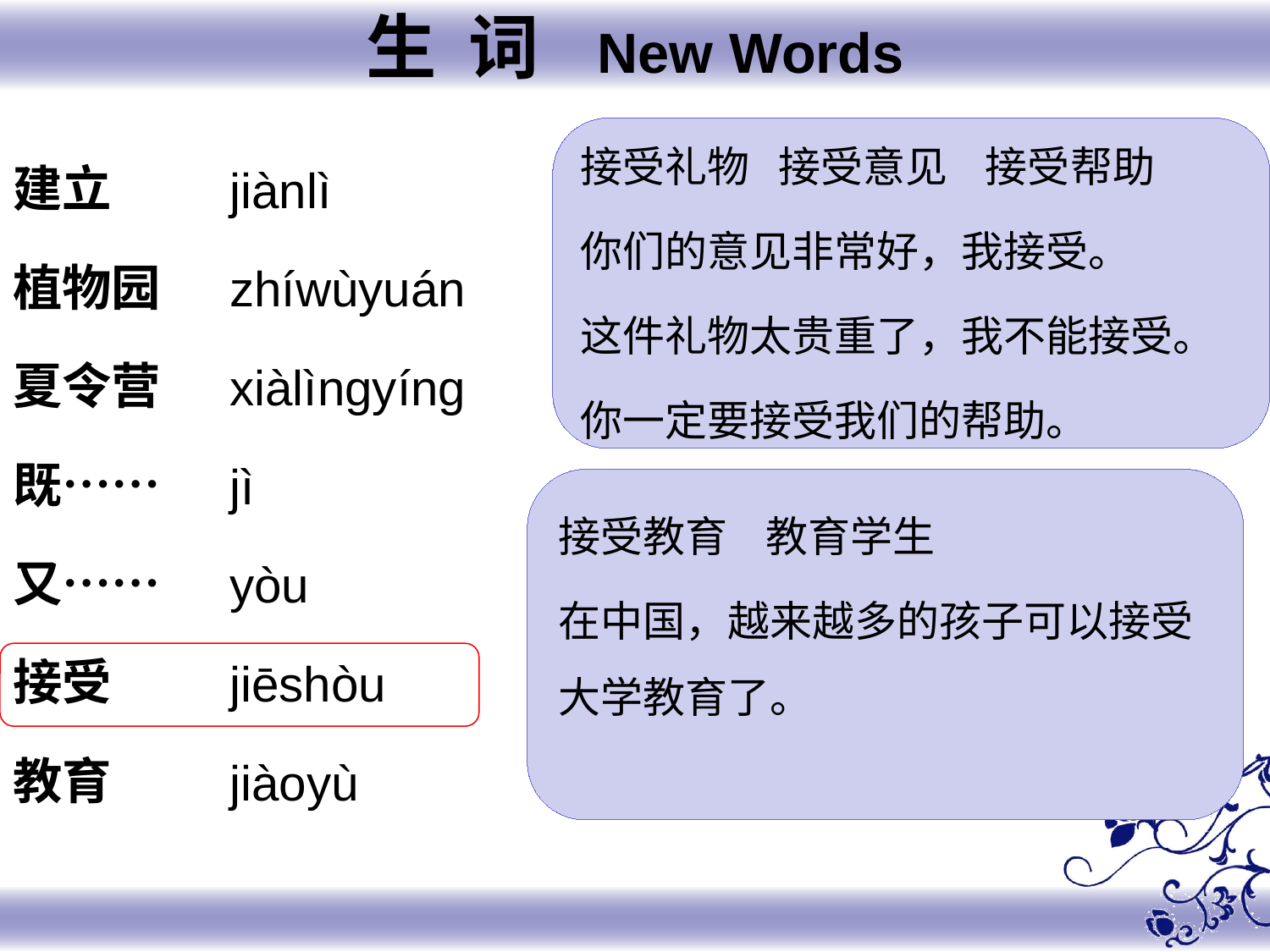

生  词   New Words
接受礼物   接受意见    接受帮助
你们的意见非常好，我接受。
这件礼物太贵重了，我不能接受。
你一定要接受我们的帮助。

建立
植物园
夏令营
既……
又……
接受
教育

jiànlì
zhíwùyuán
xiàlìngyíng
jì
yòu
jiēshòu
jiàoyù

接受教育    教育学生
在中国，越来越多的孩子可以接受大学教育了。